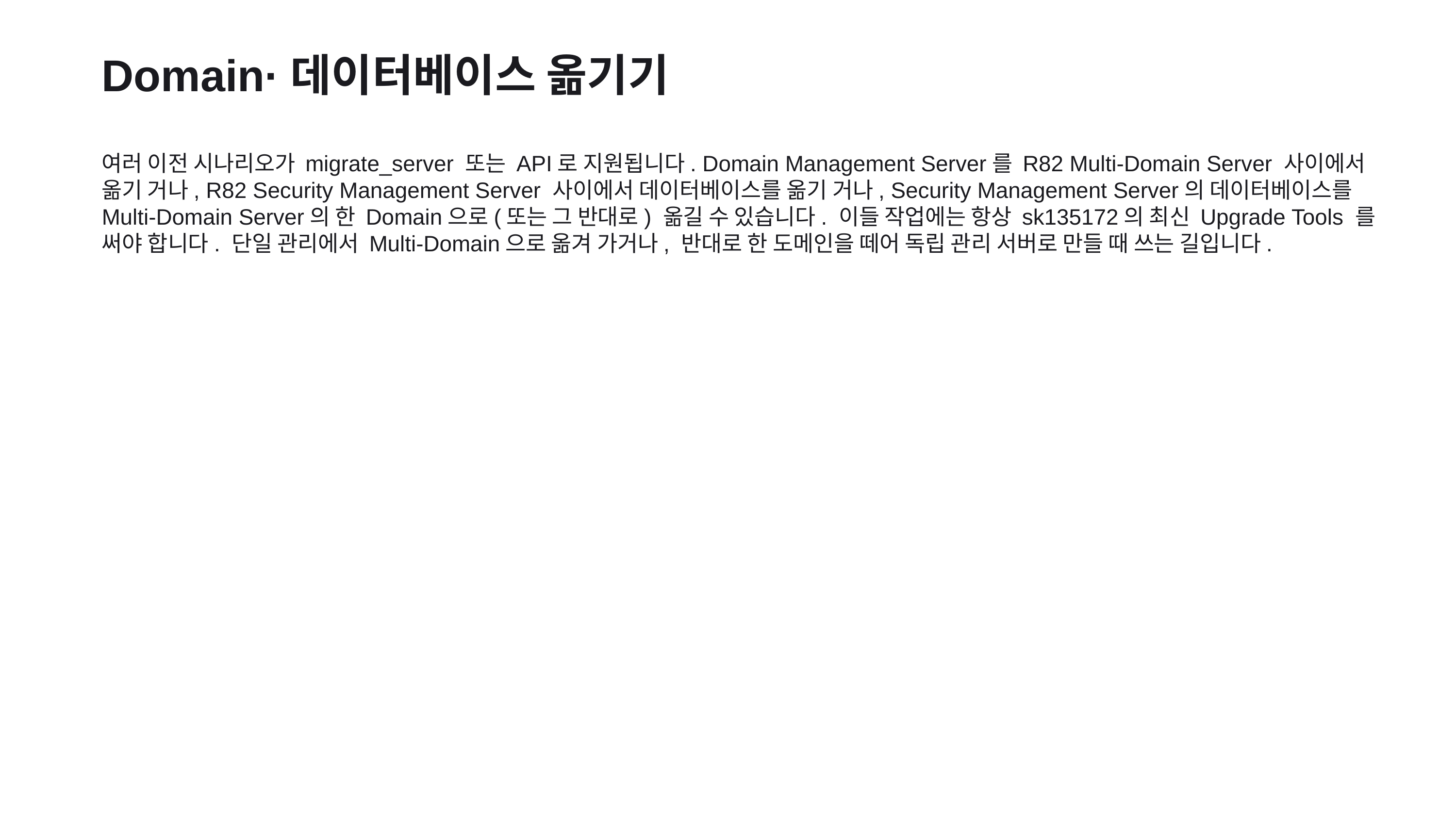

Domain·데이터베이스 옮기기
여러 이전 시나리오가 migrate_server 또는 API로 지원됩니다. Domain Management Server를 R82 Multi-Domain Server 사이에서 옮기 거나, R82 Security Management Server 사이에서 데이터베이스를 옮기 거나, Security Management Server의 데이터베이스를 Multi-Domain Server의 한 Domain으로(또는 그 반대로) 옮길 수 있습니다. 이들 작업에는 항상 sk135172의 최신 Upgrade Tools 를 써야 합니다. 단일 관리에서 Multi-Domain으로 옮겨 가거나, 반대로 한 도메인을 떼어 독립 관리 서버로 만들 때 쓰는 길입니다.